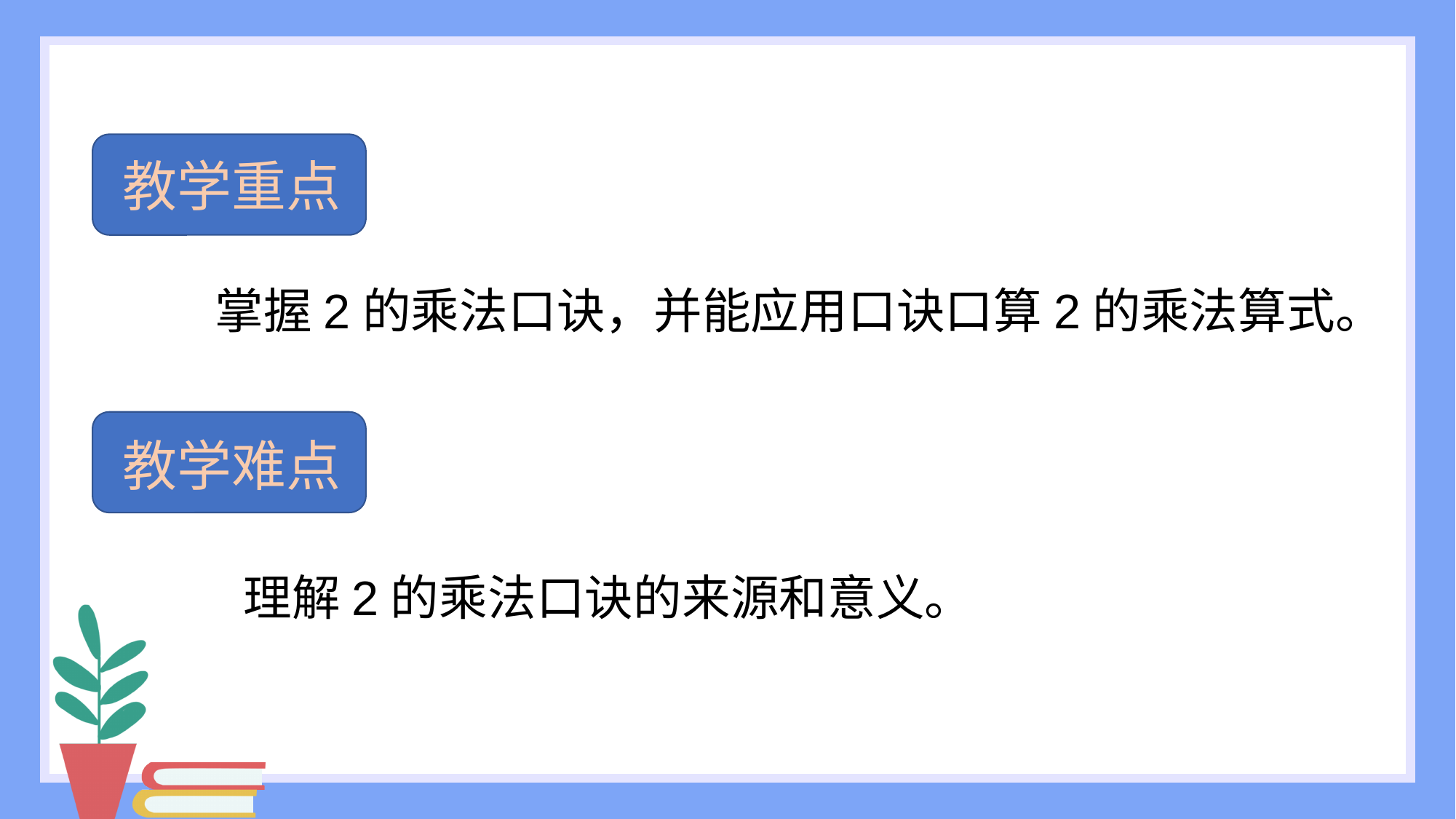

教学重点
掌握2的乘法口诀，并能应用口诀口算2的乘法算式。

教学难点
理解2的乘法口诀的来源和意义。